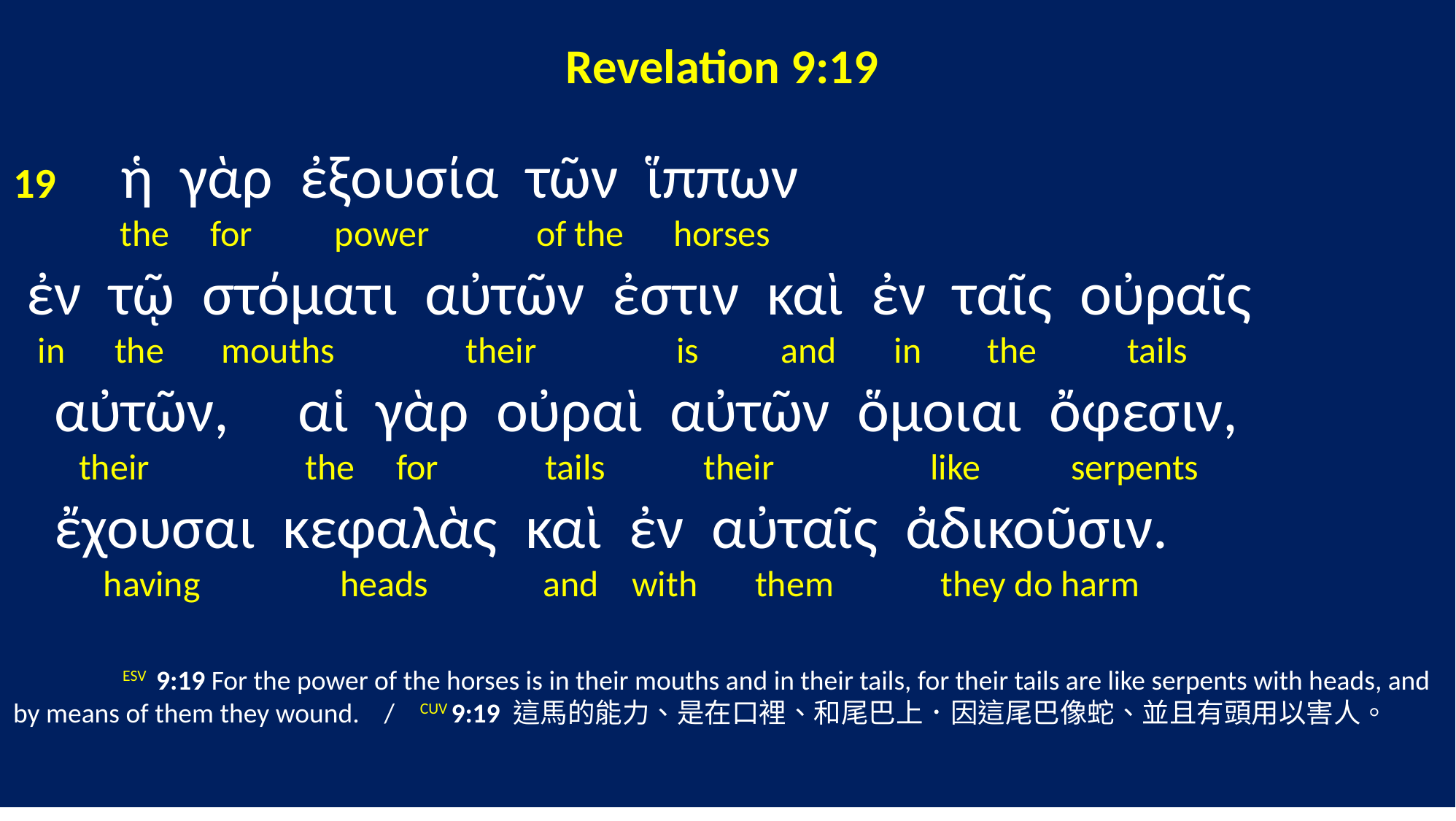

Revelation 9:19

19      ἡ  γὰρ  ἐξουσία  τῶν  ἵππων
             the     for          power             of the      horses
 ἐν  τῷ  στόματι  αὐτῶν  ἐστιν  καὶ  ἐν  ταῖς  οὐραῖς
   in      the       mouths                their                 is          and       in        the           tails
   αὐτῶν,     αἱ  γὰρ  οὐραὶ  αὐτῶν  ὅμοιαι  ὄφεσιν,
        their                   the     for             tails            their                   like           serpents
   ἔχουσαι  κεφαλὰς  καὶ  ἐν  αὐταῖς  ἀδικοῦσιν.
           having                 heads              and    with       them             they do harm

	ESV  9:19 For the power of the horses is in their mouths and in their tails, for their tails are like serpents with heads, and by means of them they wound.    /    CUV 9:19 這馬的能力、是在口裡、和尾巴上．因這尾巴像蛇、並且有頭用以害人。